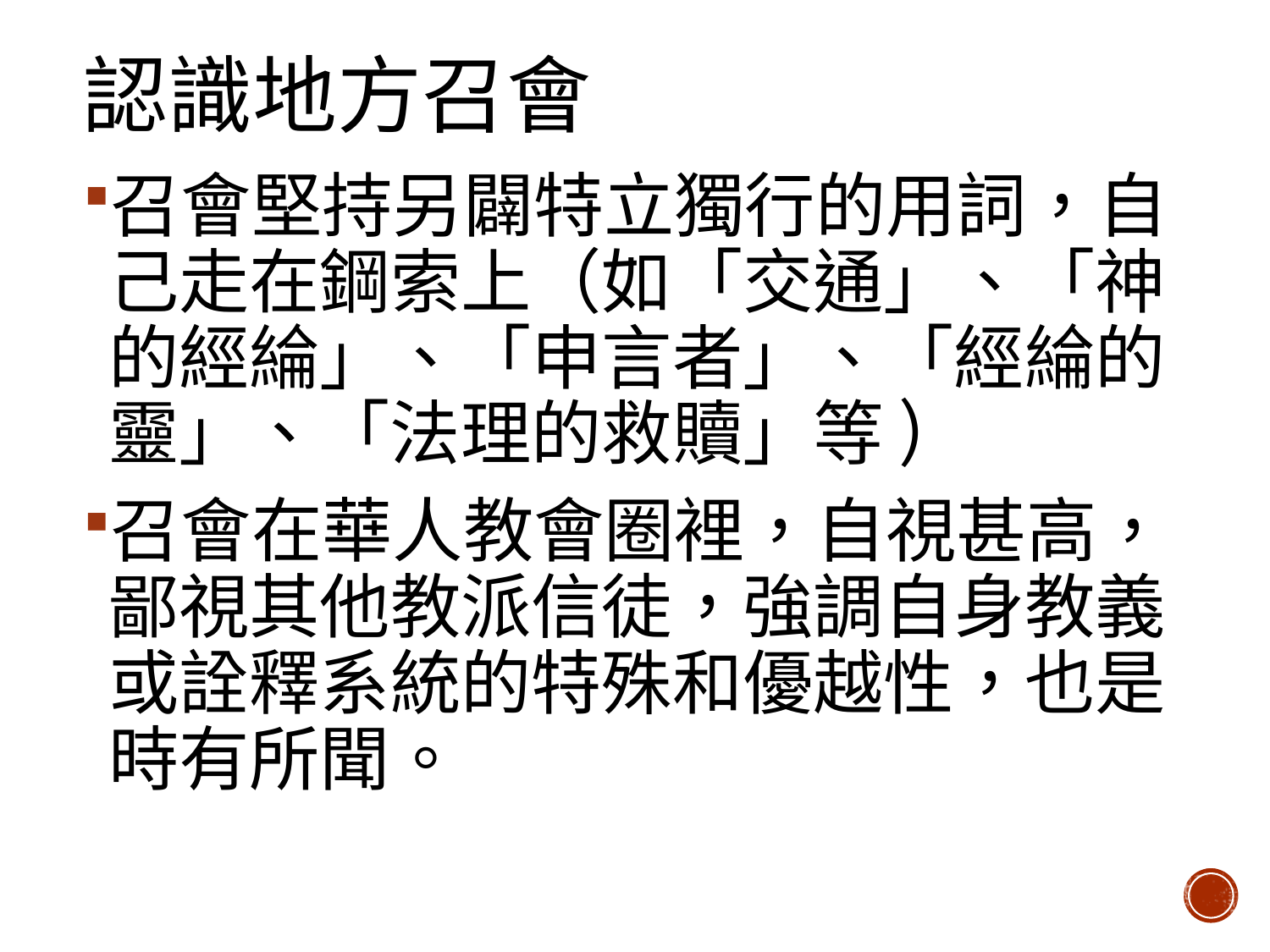

# 認識地方召會
召會堅持另闢特立獨行的用詞，自己走在鋼索上（如「交通」、「神的經綸」、「申言者」、「經綸的靈」、「法理的救贖」等)
召會在華人教會圈裡，自視甚高，鄙視其他教派信徒，強調自身教義或詮釋系統的特殊和優越性，也是時有所聞。